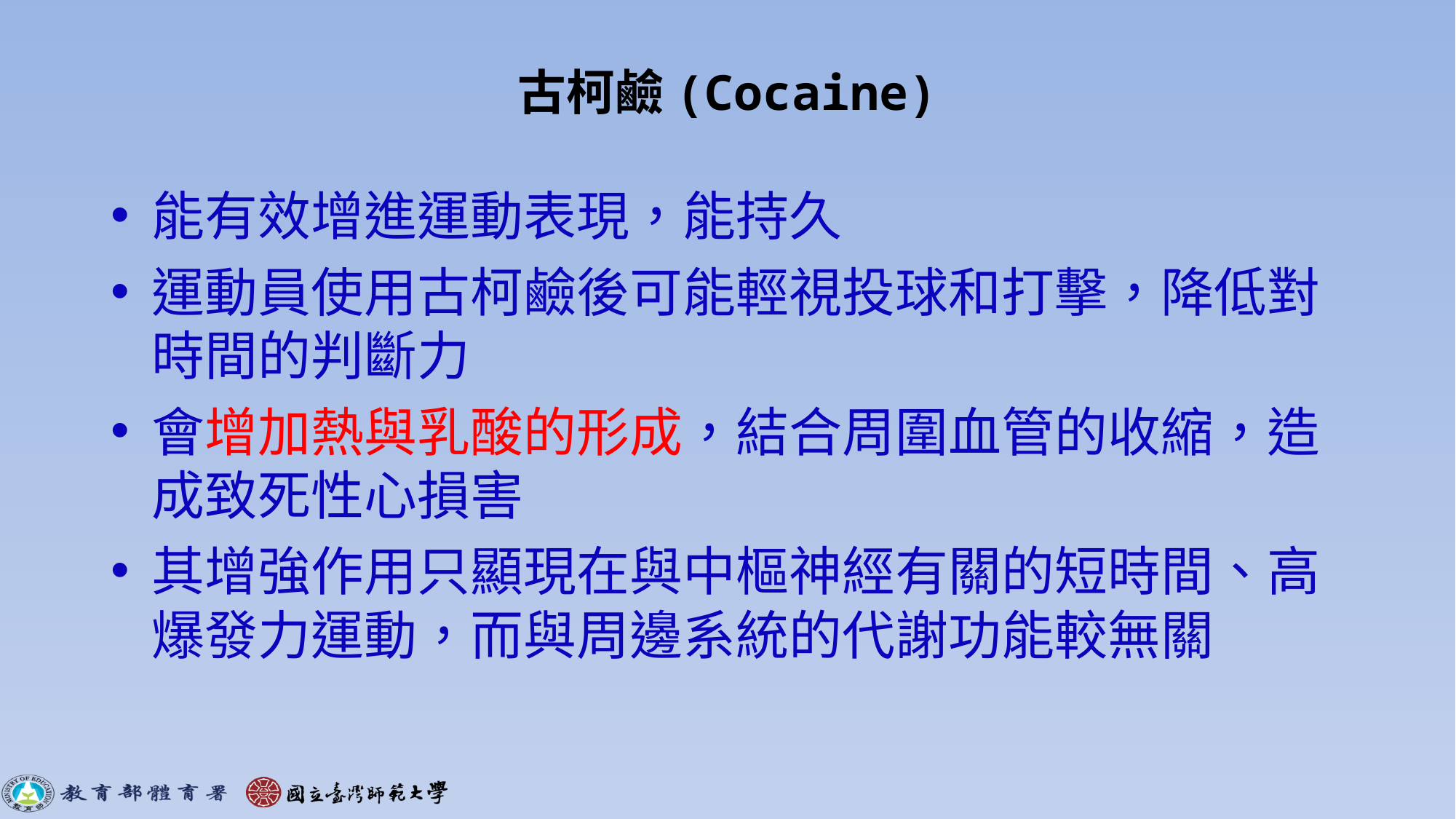

# 古柯鹼(Cocaine)
能有效增進運動表現，能持久
運動員使用古柯鹼後可能輕視投球和打擊，降低對時間的判斷力
會增加熱與乳酸的形成，結合周圍血管的收縮，造成致死性心損害
其增強作用只顯現在與中樞神經有關的短時間、高爆發力運動，而與周邊系統的代謝功能較無關